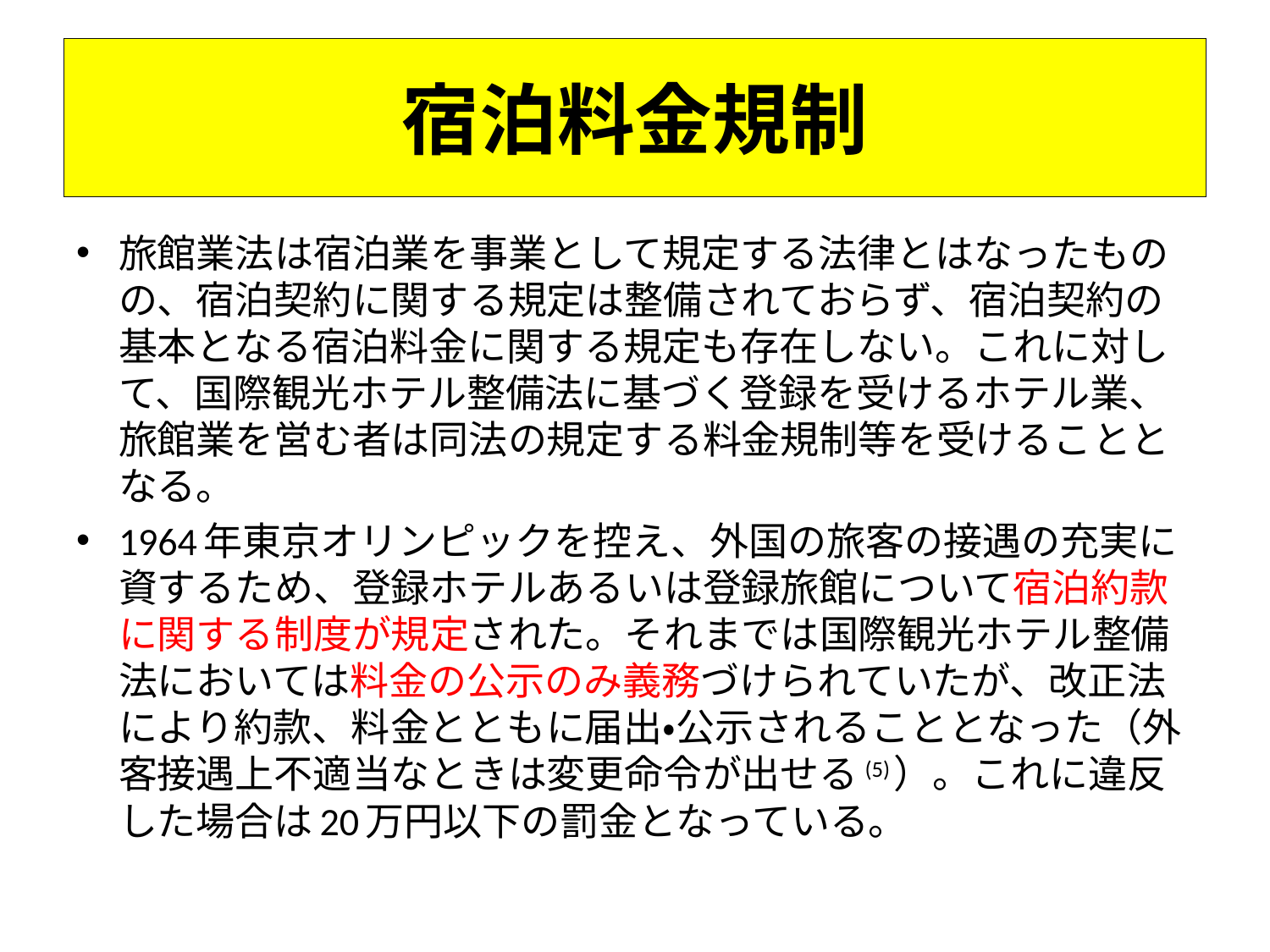

# 宿泊料金規制
旅館業法は宿泊業を事業として規定する法律とはなったものの、宿泊契約に関する規定は整備されておらず、宿泊契約の基本となる宿泊料金に関する規定も存在しない。これに対して、国際観光ホテル整備法に基づく登録を受けるホテル業、旅館業を営む者は同法の規定する料金規制等を受けることとなる。
1964年東京オリンピックを控え、外国の旅客の接遇の充実に資するため、登録ホテルあるいは登録旅館について宿泊約款に関する制度が規定された。それまでは国際観光ホテル整備法においては料金の公示のみ義務づけられていたが、改正法により約款、料金とともに届出・公示されることとなった（外客接遇上不適当なときは変更命令が出せる(5)）。これに違反した場合は20万円以下の罰金となっている。